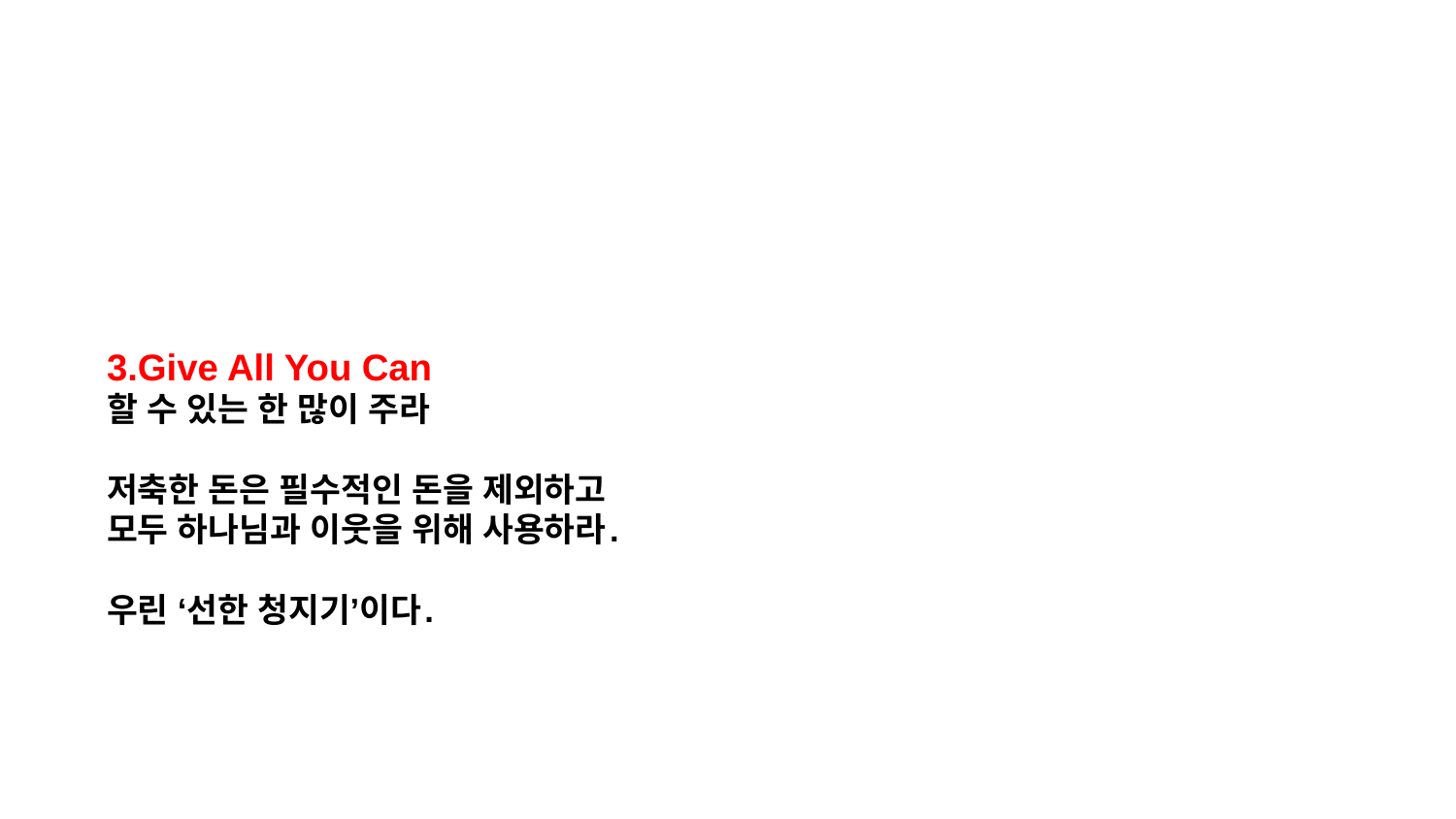

# 3.Give All You Can 할 수 있는 한 많이 주라 저축한 돈은 필수적인 돈을 제외하고 모두 하나님과 이웃을 위해 사용하라. 우린 ‘선한 청지기’이다.